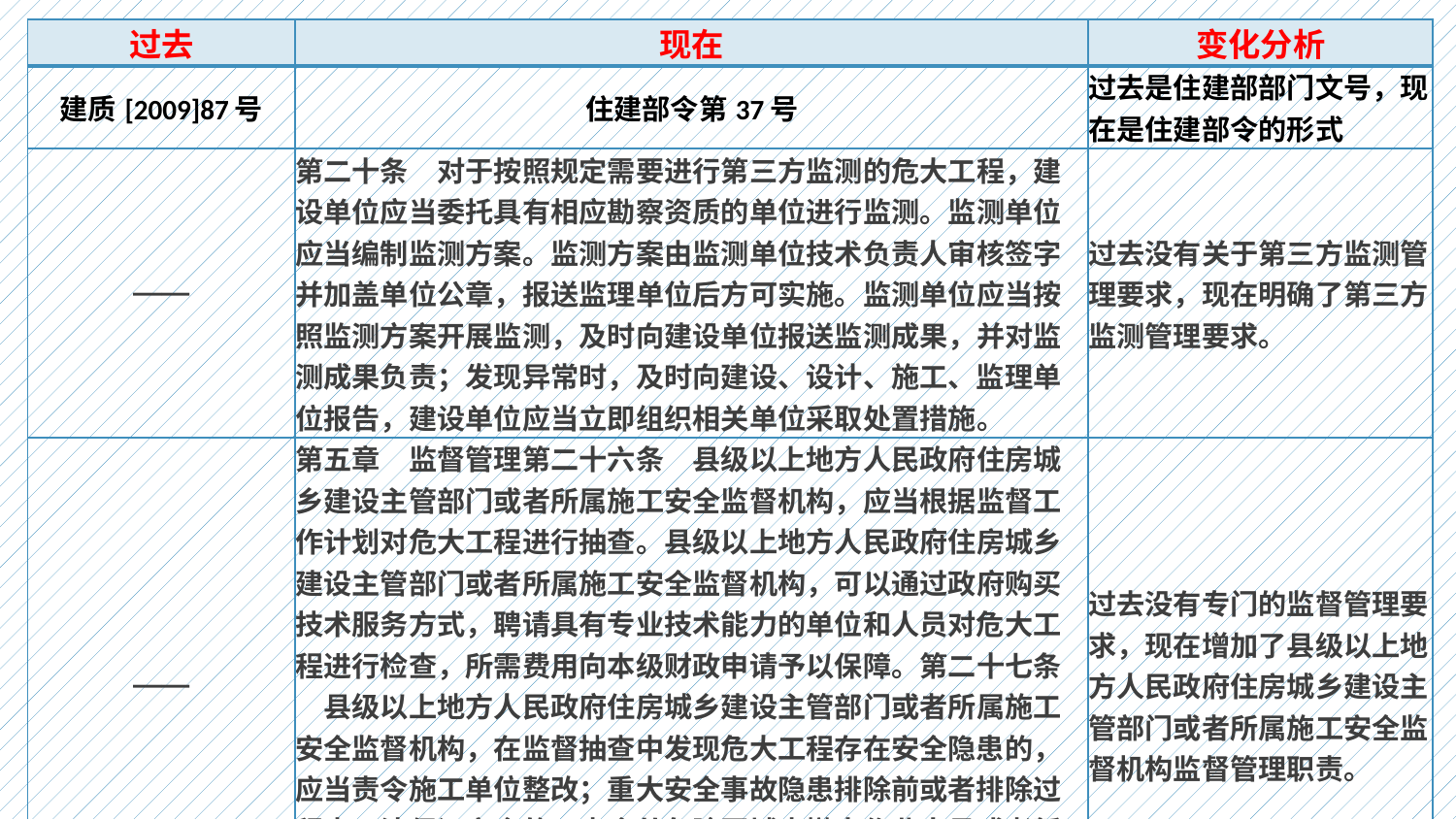

| 过去 | 现在 | 变化分析 |
| --- | --- | --- |
| 建质[2009]87号 | 住建部令第37号 | 过去是住建部部门文号，现在是住建部令的形式 |
| —— | 第二十条　对于按照规定需要进行第三方监测的危大工程，建设单位应当委托具有相应勘察资质的单位进行监测。监测单位应当编制监测方案。监测方案由监测单位技术负责人审核签字并加盖单位公章，报送监理单位后方可实施。监测单位应当按照监测方案开展监测，及时向建设单位报送监测成果，并对监测成果负责；发现异常时，及时向建设、设计、施工、监理单位报告，建设单位应当立即组织相关单位采取处置措施。 | 过去没有关于第三方监测管理要求，现在明确了第三方监测管理要求。 |
| —— | 第五章　监督管理第二十六条　县级以上地方人民政府住房城乡建设主管部门或者所属施工安全监督机构，应当根据监督工作计划对危大工程进行抽查。县级以上地方人民政府住房城乡建设主管部门或者所属施工安全监督机构，可以通过政府购买技术服务方式，聘请具有专业技术能力的单位和人员对危大工程进行检查，所需费用向本级财政申请予以保障。第二十七条　县级以上地方人民政府住房城乡建设主管部门或者所属施工安全监督机构，在监督抽查中发现危大工程存在安全隐患的，应当责令施工单位整改；重大安全事故隐患排除前或者排除过程中无法保证安全的，责令从危险区域内撤出作业人员或者暂时停止施工；对依法应当给予行政处罚的行为，应当依法作出行政处罚决定。 | 过去没有专门的监督管理要求，现在增加了县级以上地方人民政府住房城乡建设主管部门或者所属施工安全监督机构监督管理职责。 |